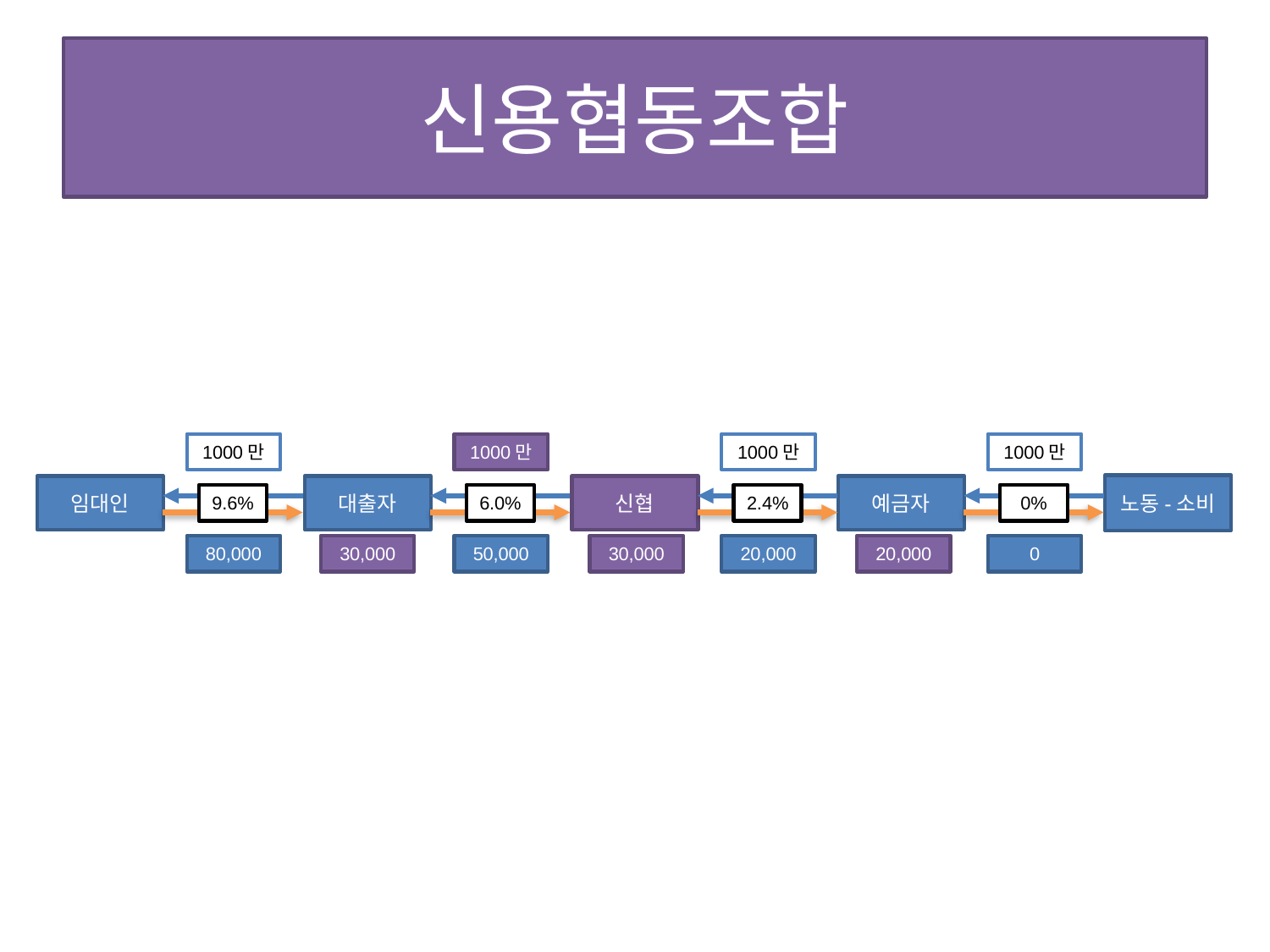

신용협동조합
1000만
1000만
1000만
1000만
노동-소비
임대인
대출자
신협
예금자
9.6%
6.0%
2.4%
0%
80,000
30,000
50,000
30,000
20,000
20,000
0